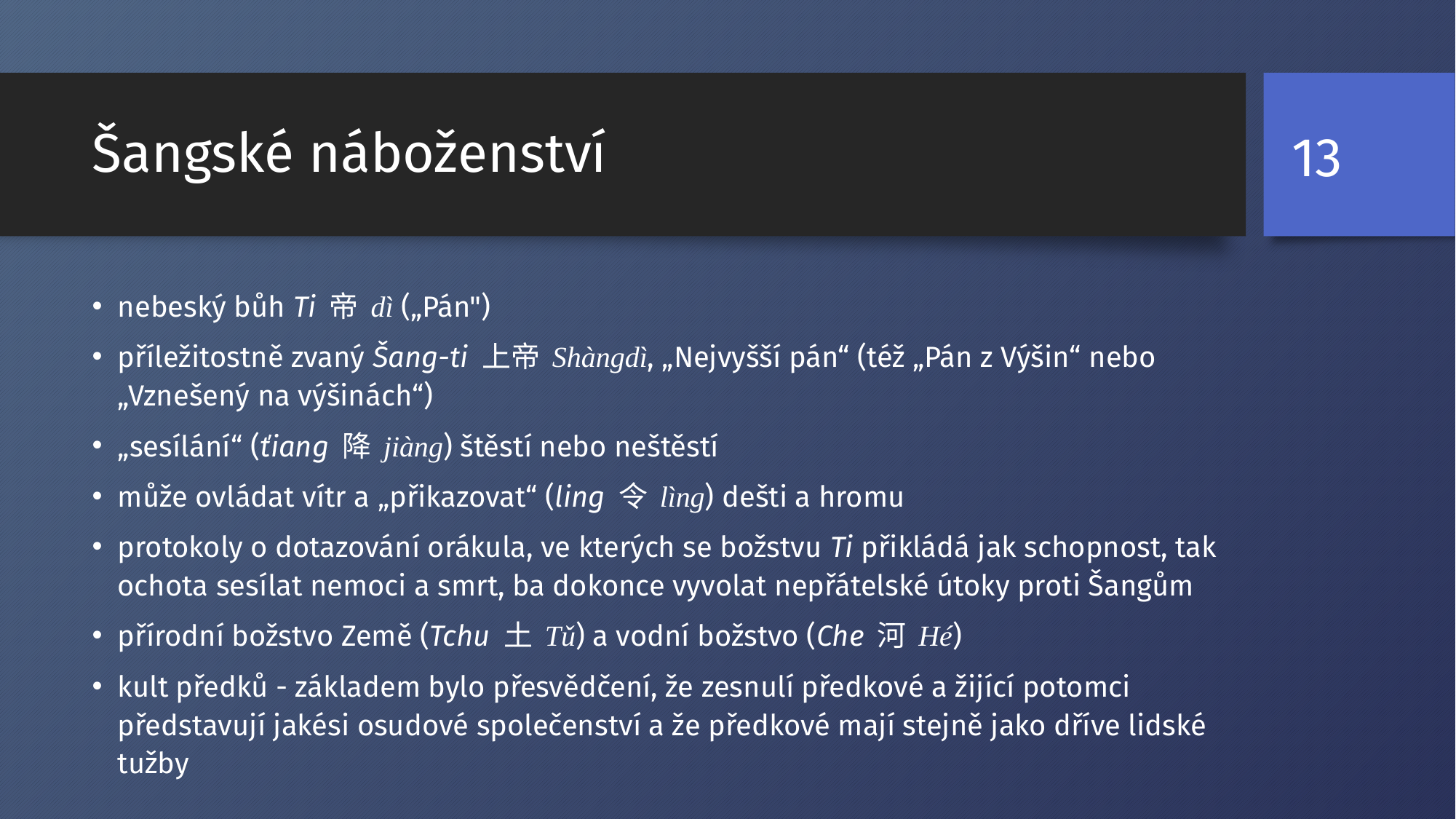

13
# Šangské náboženství
nebeský bůh Ti 帝 dì („Pán")
příležitostně zvaný Šang-ti 上帝 Shàngdì, „Nejvyšší pán“ (též „Pán z Výšin“ nebo „Vznešený na výšinách“)
„sesílání“ (ťiang 降 jiàng) štěstí nebo neštěstí
může ovládat vítr a „přikazovat“ (ling 令 lìng) dešti a hromu
protokoly o dotazování orákula, ve kterých se božstvu Ti přikládá jak schopnost, tak ochota sesílat nemoci a smrt, ba dokonce vyvolat nepřátelské útoky proti Šangům
přírodní božstvo Země (Tchu 土 Tǔ) a vodní božstvo (Che 河 Hé)
kult předků - základem bylo přesvědčení, že zesnulí předkové a žijící potomci představují jakési osudové společenství a že předkové mají stejně jako dříve lidské tužby